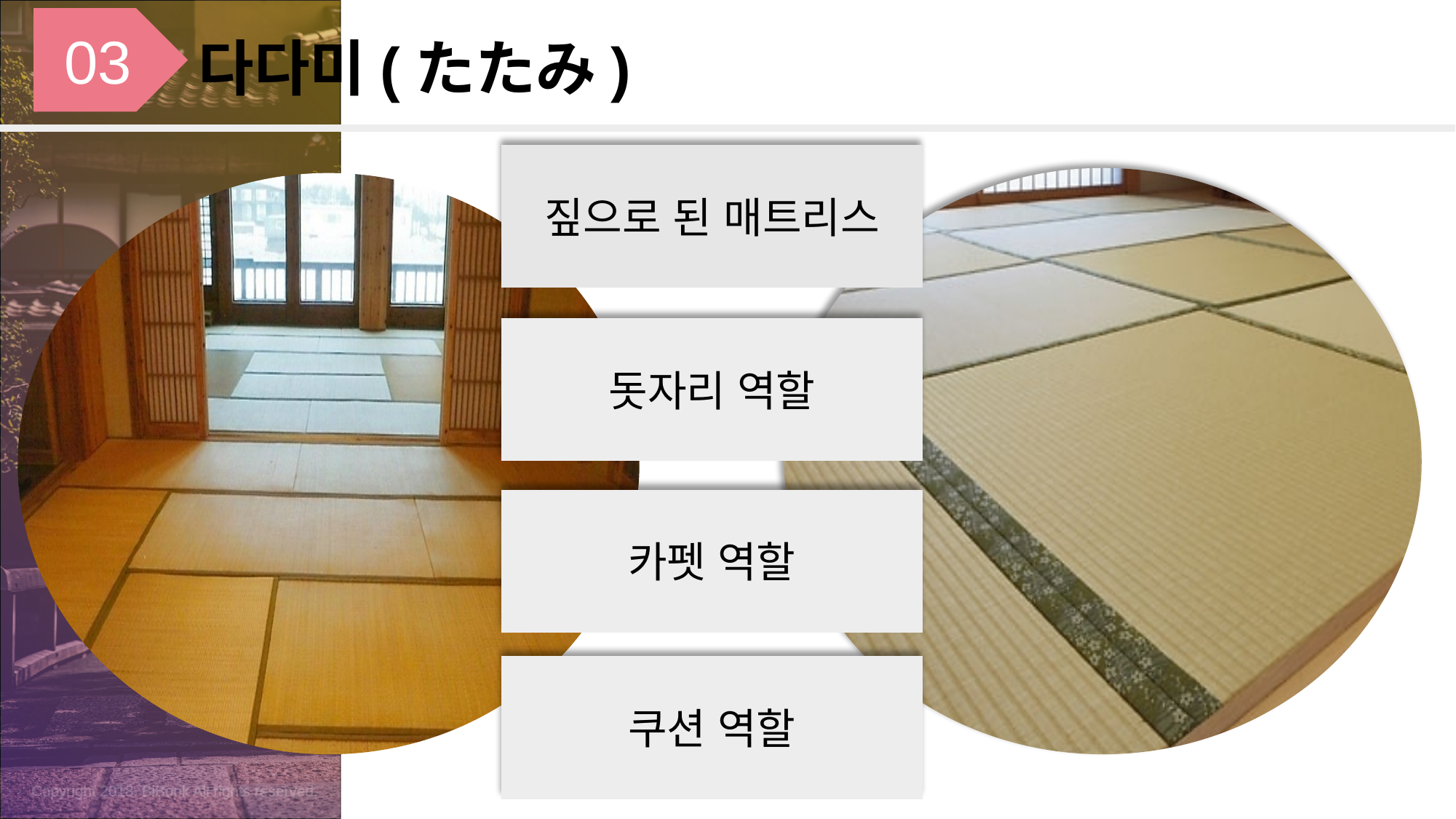

03
다다미(たたみ)
짚으로 된 매트리스

돗자리 역할
카펫 역할
쿠션 역할